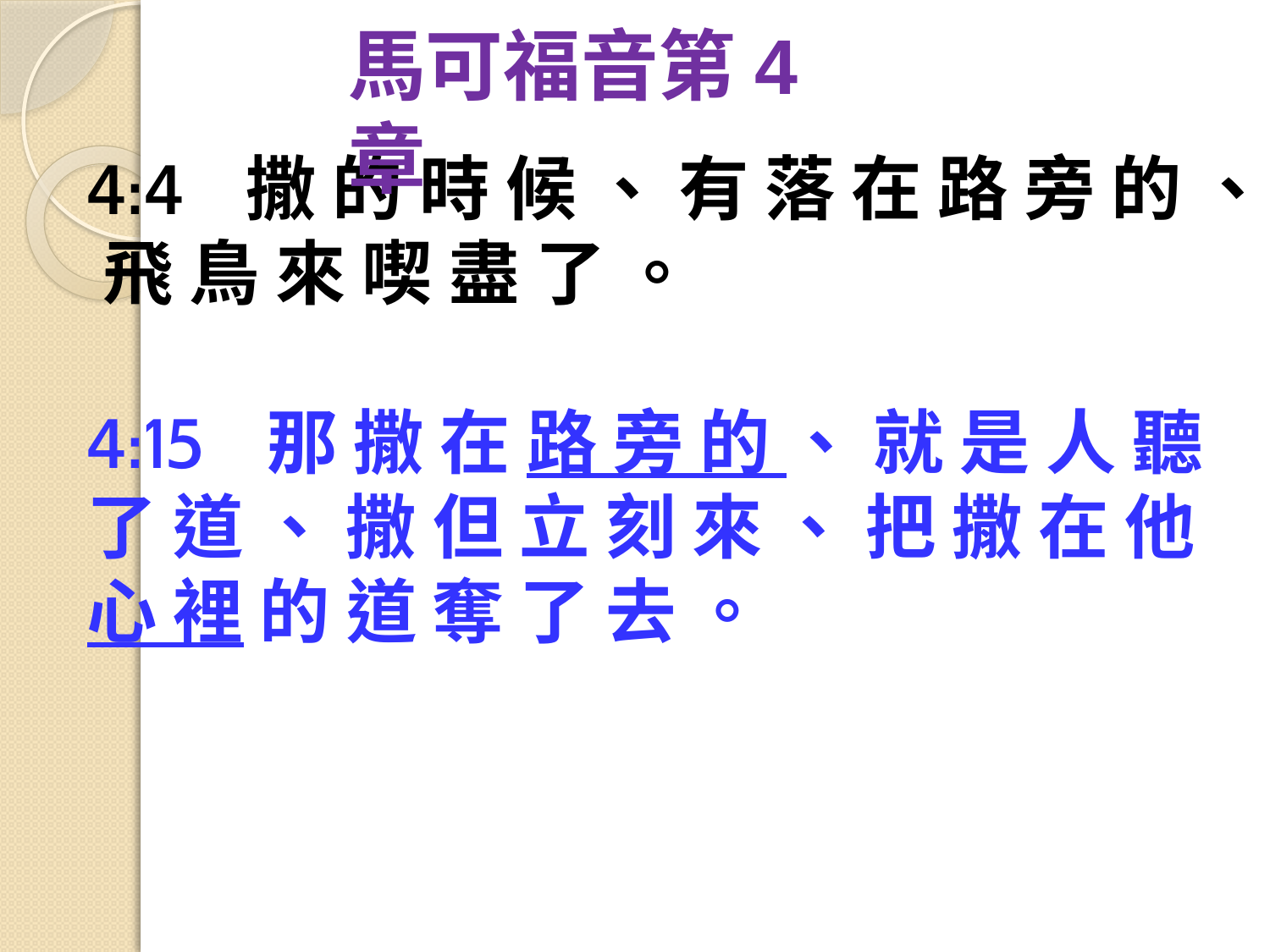

馬可福音第4章
4:4  撒 的 時 候 、 有 落 在 路 旁 的 、 飛 鳥 來 喫 盡 了 。

4:15  那 撒 在 路 旁 的 、 就 是 人 聽 了 道 、 撒 但 立 刻 來 、 把 撒 在 他 心 裡 的 道 奪 了 去 。